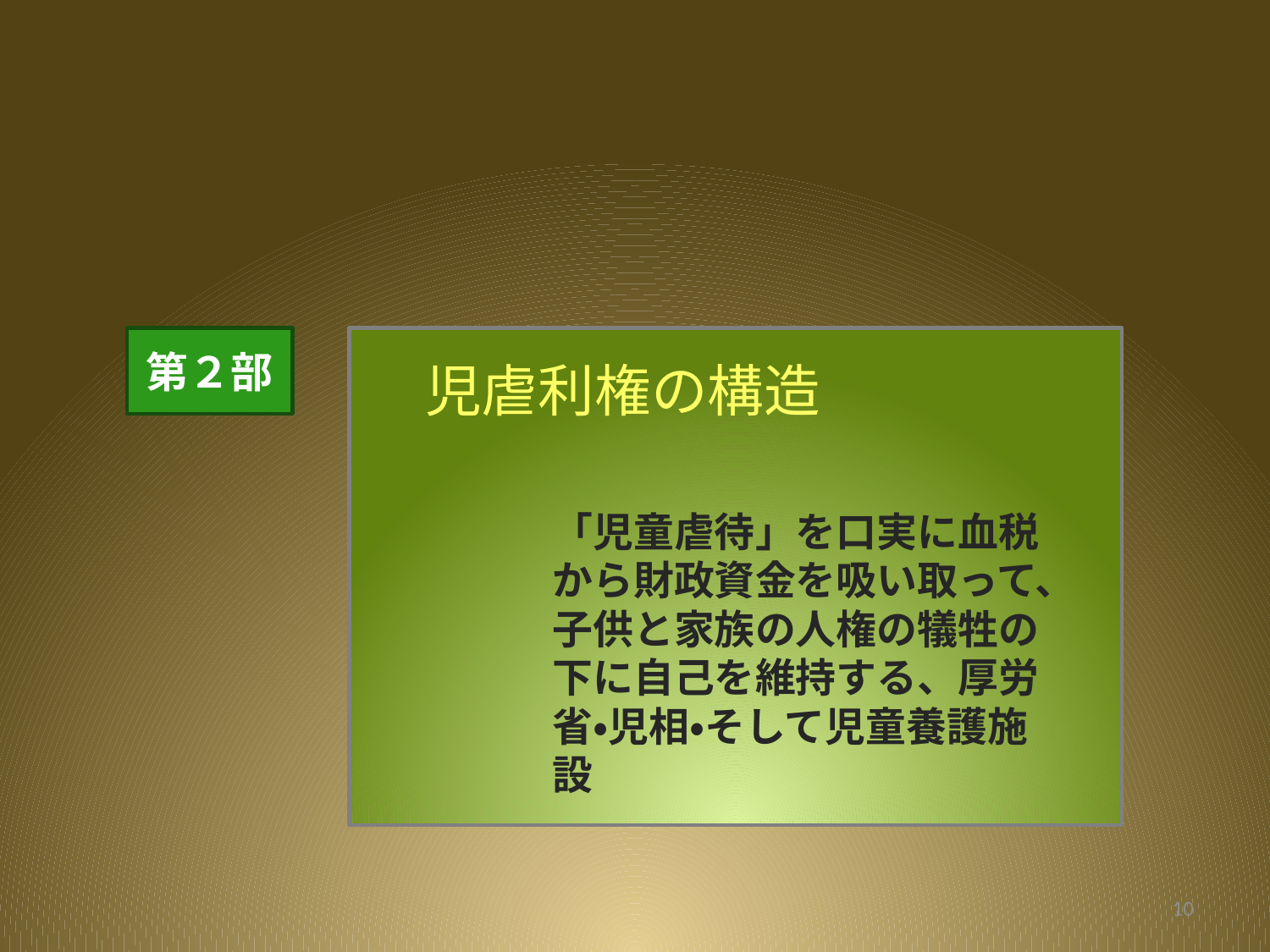

第２部

児虐利権の構造

「児童虐待」を口実に血税から財政資金を吸い取って、子供と家族の人権の犠牲の下に自己を維持する、厚労省・児相・そして児童養護施設
10